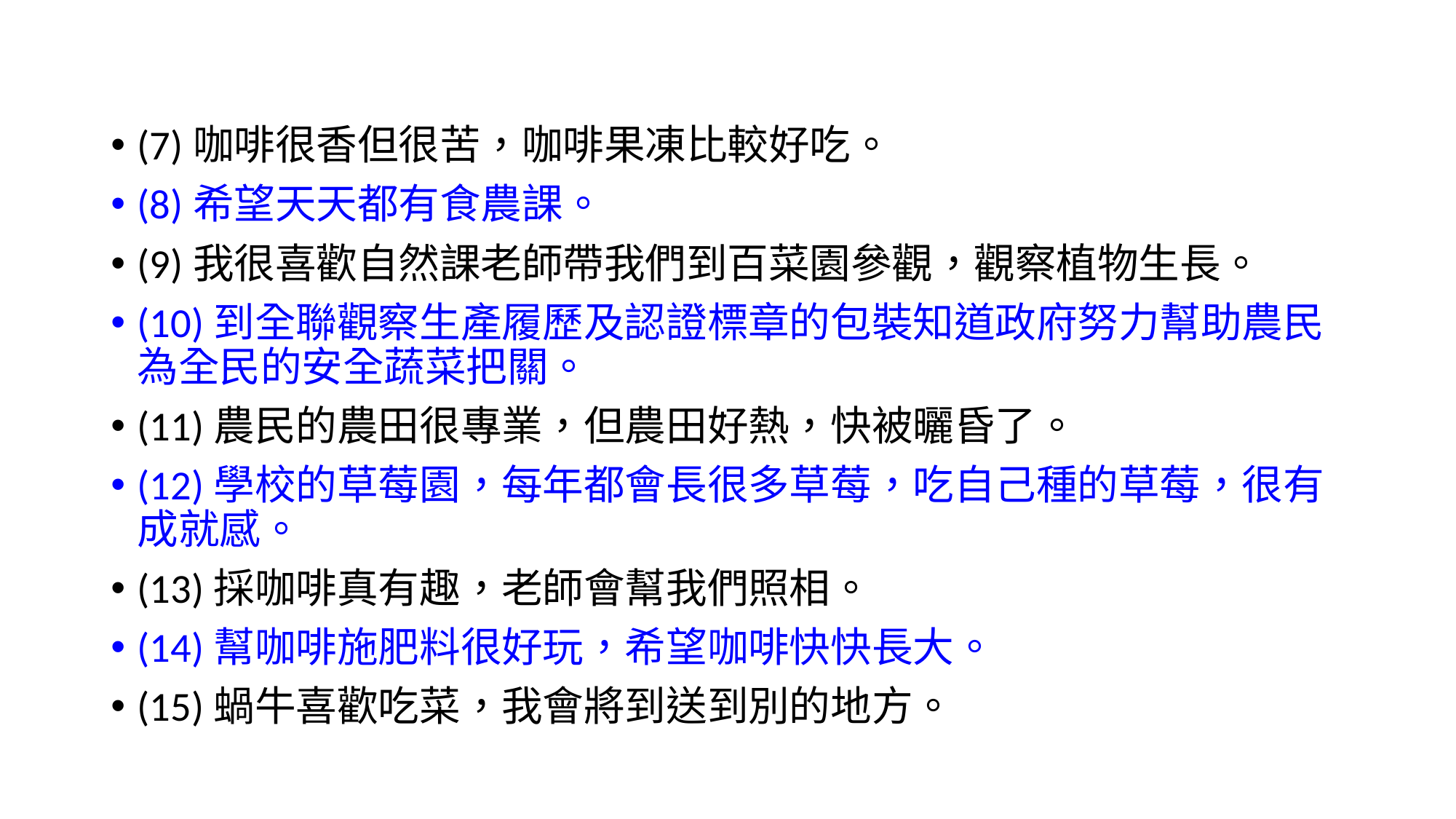

(7)咖啡很香但很苦，咖啡果凍比較好吃。
(8)希望天天都有食農課。
(9)我很喜歡自然課老師帶我們到百菜園參觀，觀察植物生長。
(10)到全聯觀察生產履歷及認證標章的包裝知道政府努力幫助農民為全民的安全蔬菜把關。
(11)農民的農田很專業，但農田好熱，快被曬昏了。
(12)學校的草莓園，每年都會長很多草莓，吃自己種的草莓，很有成就感。
(13)採咖啡真有趣，老師會幫我們照相。
(14)幫咖啡施肥料很好玩，希望咖啡快快長大。
(15)蝸牛喜歡吃菜，我會將到送到別的地方。